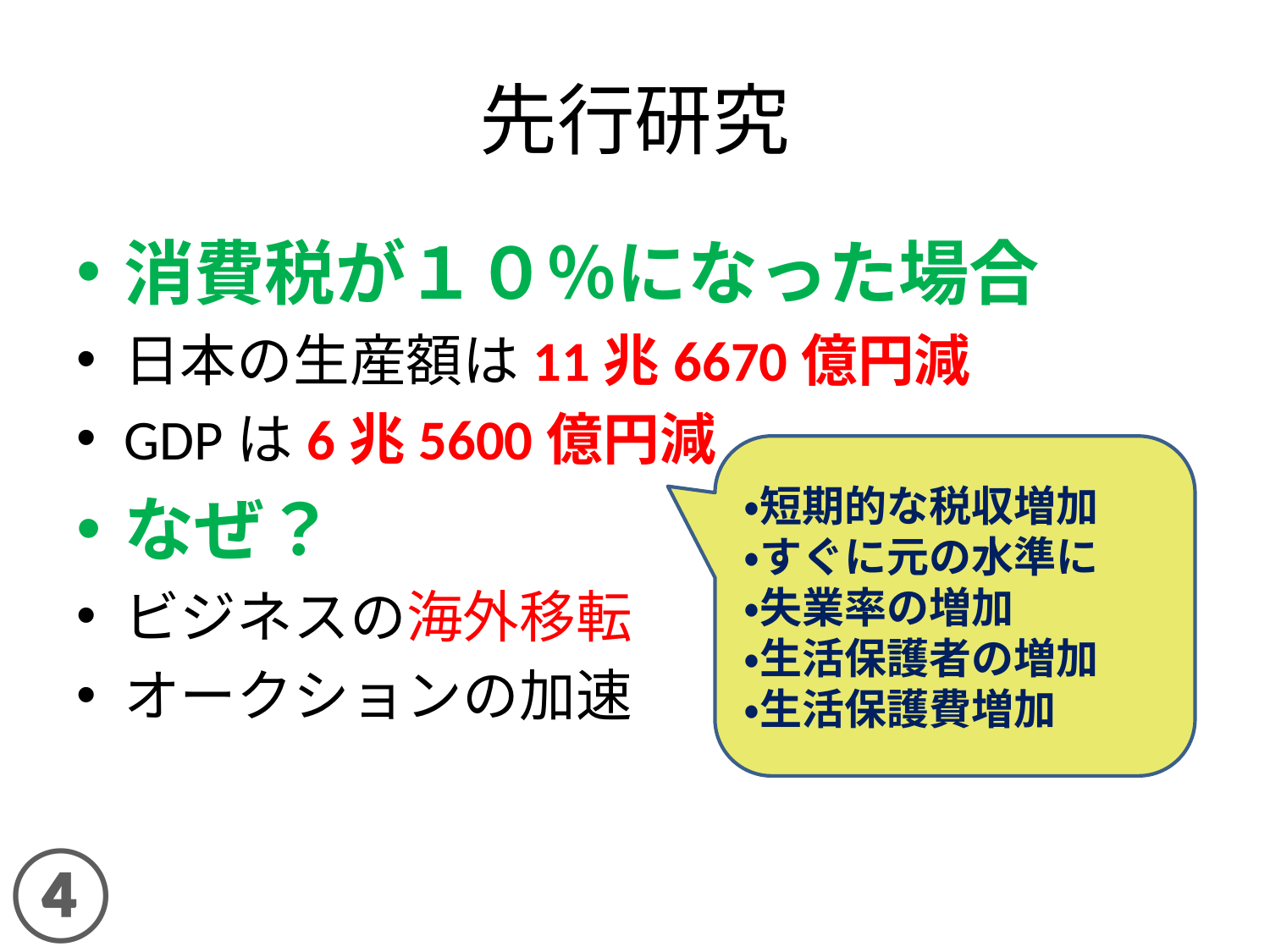

# 先行研究
消費税が１０％になった場合
日本の生産額は11兆6670億円減
GDPは6兆5600億円減
なぜ？
ビジネスの海外移転
オークションの加速

・短期的な税収増加
・すぐに元の水準に
・失業率の増加
・生活保護者の増加
・生活保護費増加
④